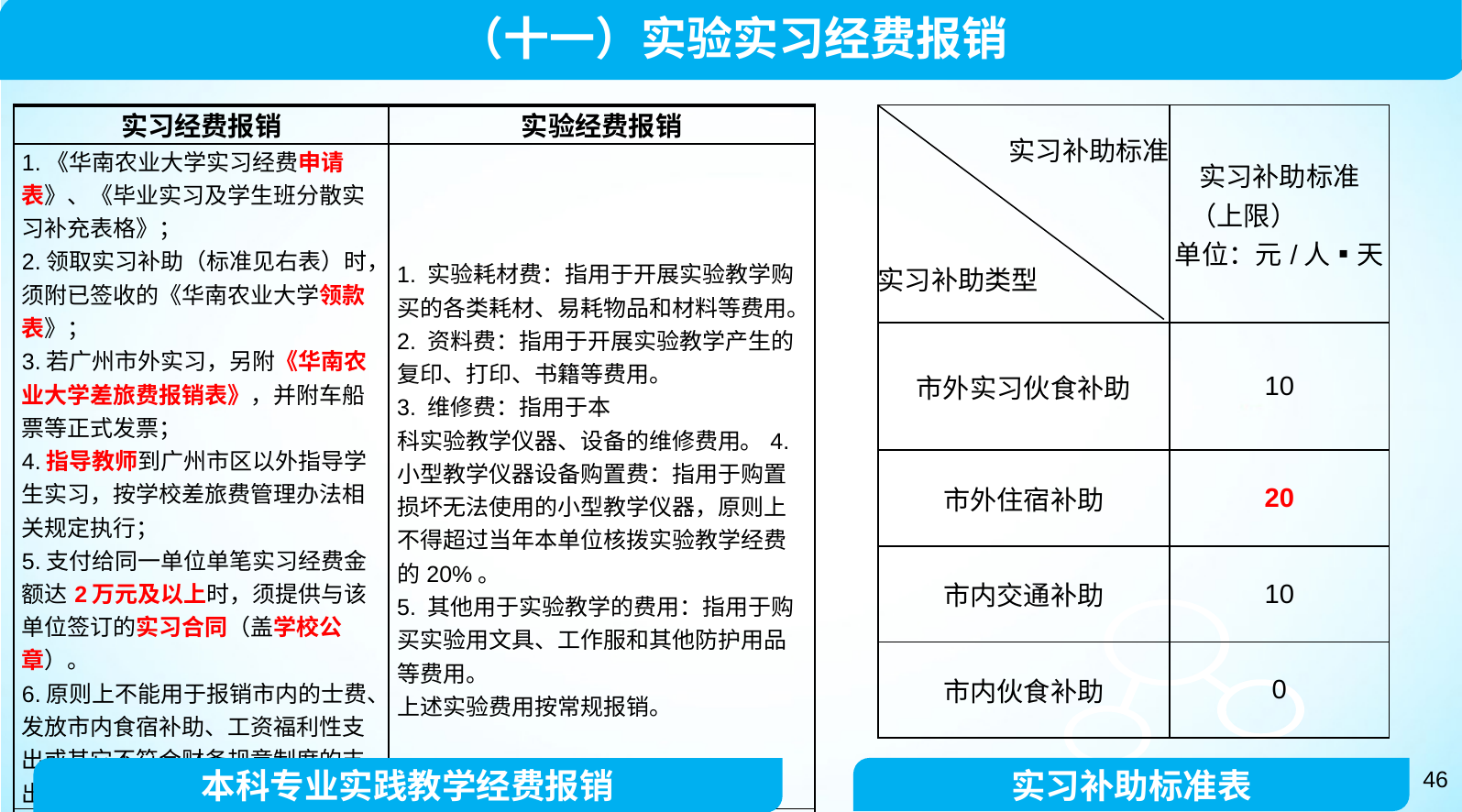

（十一）实验实习经费报销
| 实习经费报销 | 实验经费报销 |
| --- | --- |
| 1.《华南农业大学实习经费申请表》、《毕业实习及学生班分散实习补充表格》； 2.领取实习补助（标准见右表）时，须附已签收的《华南农业大学领款表》； 3.若广州市外实习，另附《华南农业大学差旅费报销表》，并附车船票等正式发票； 4.指导教师到广州市区以外指导学生实习，按学校差旅费管理办法相关规定执行； 5.支付给同一单位单笔实习经费金额达2万元及以上时，须提供与该单位签订的实习合同（盖学校公章）。 6.原则上不能用于报销市内的士费、发放市内食宿补助、工资福利性支出或其它不符合财务规章制度的支出。 | 1. 实验耗材费：指用于开展实验教学购买的各类耗材、易耗物品和材料等费用。 2. 资料费：指用于开展实验教学产生的复印、打印、书籍等费用。 3. 维修费：指用于本 科实验教学仪器、设备的维修费用。4. 小型教学仪器设备购置费：指用于购置损坏无法使用的小型教学仪器，原则上不得超过当年本单位核拨实验教学经费的20%。 5. 其他用于实验教学的费用：指用于购买实验用文具、工作服和其他防护用品等费用。 上述实验费用按常规报销。 |
| 1.《华南农业大学本科专业实践教学经费管理办法》华南农办[2017]77号； 2. 毕业论文（设计）经费参照实习、实验经费使用。 |  |
| 实习补助标准 实习补助类型 | 实习补助标准 （上限） 单位：元/人▪天 |
| --- | --- |
| 市外实习伙食补助 | 10 |
| 市外住宿补助 | 20 |
| 市内交通补助 | 10 |
| 市内伙食补助 | 0 |

本科专业实践教学经费报销
实习补助标准表
46